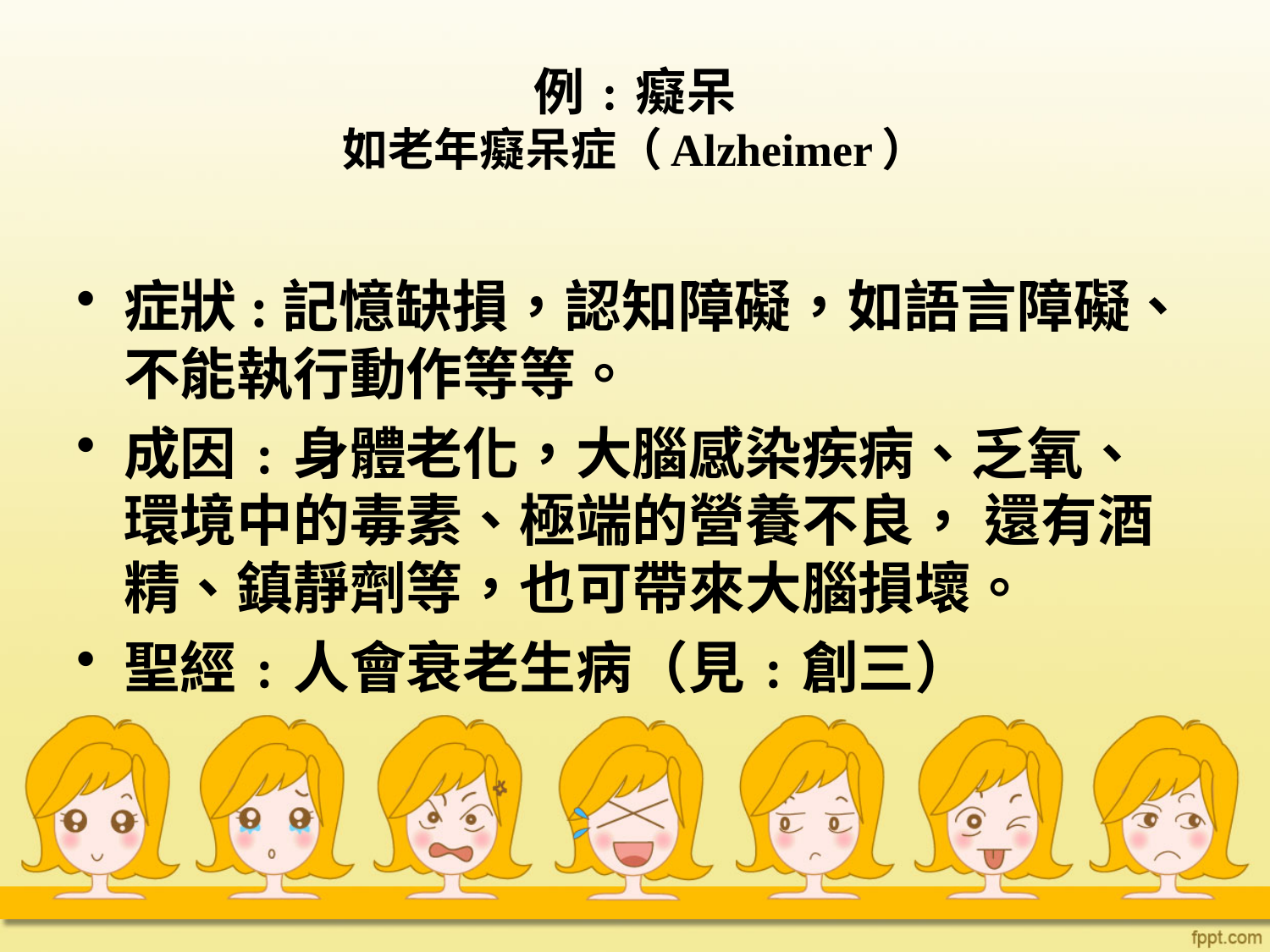

# 例﹕癡呆 如老年癡呆症（Alzheimer）
症狀:記憶缺損，認知障礙，如語言障礙、不能執行動作等等。
成因﹕身體老化，大腦感染疾病、乏氧、環境中的毒素、極端的營養不良， 還有酒精、鎮靜劑等，也可帶來大腦損壞。
聖經﹕人會衰老生病（見﹕創三）